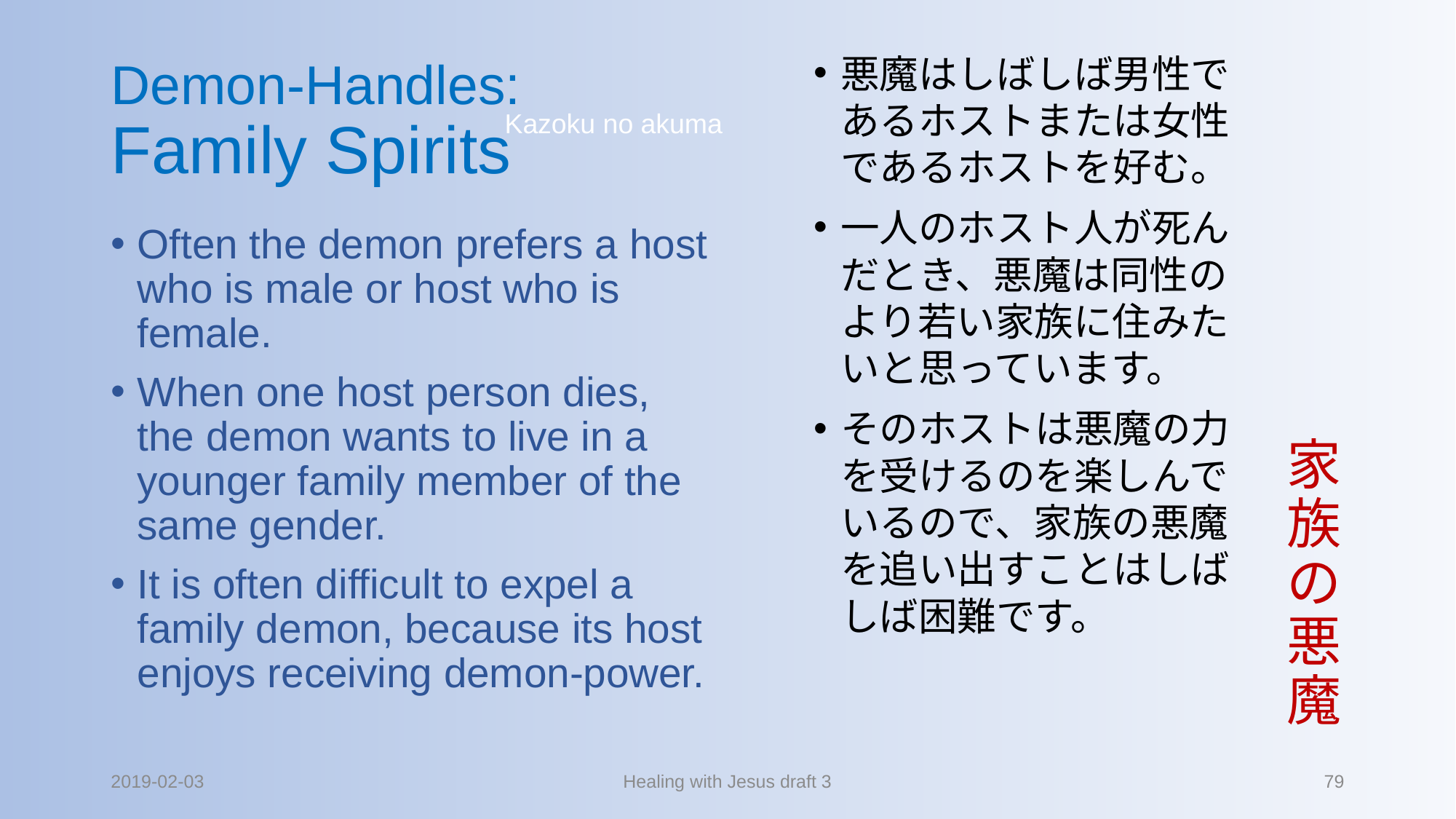

# Demon-Handles: Family Spirits
悪魔はしばしば男性であるホストまたは女性であるホストを好む。
一人のホスト人が死んだとき、悪魔は同性のより若い家族に住みたいと思っています。
そのホストは悪魔の力を受けるのを楽しんでいるので、家族の悪魔を追い出すことはしばしば困難です。
家族の悪魔
Kazoku no akuma
Often the demon prefers a host who is male or host who is female.
When one host person dies, the demon wants to live in a younger family member of the same gender.
It is often difficult to expel a family demon, because its host enjoys receiving demon-power.
2019-02-03
Healing with Jesus draft 3
79